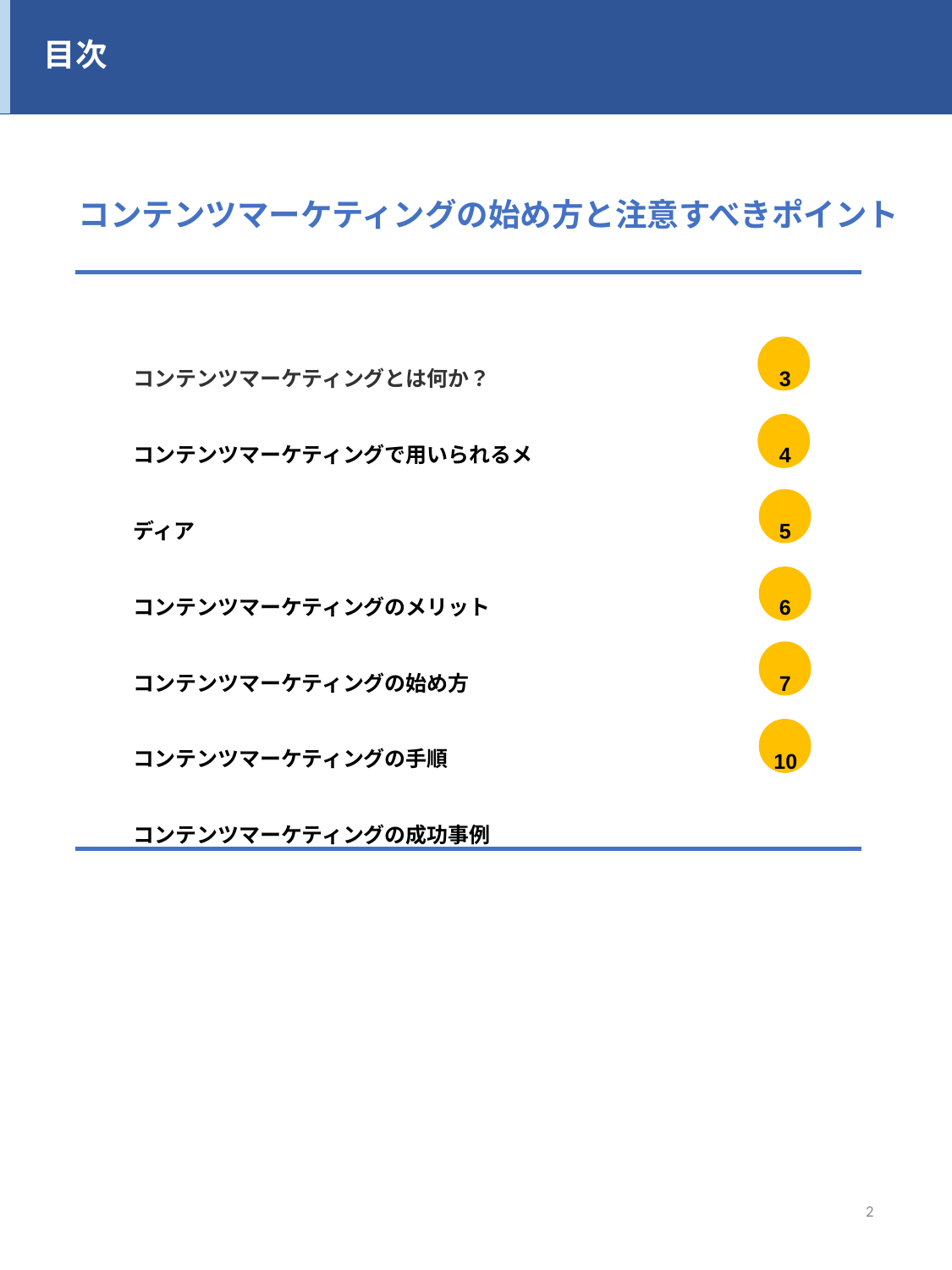

目次
コンテンツマーケティングの始め方と注意すべきポイント
コンテンツマーケティングとは何か？
コンテンツマーケティングで用いられるメディア
コンテンツマーケティングのメリット
コンテンツマーケティングの始め方
コンテンツマーケティングの手順
コンテンツマーケティングの成功事例
3
4
5
6
7

10

2